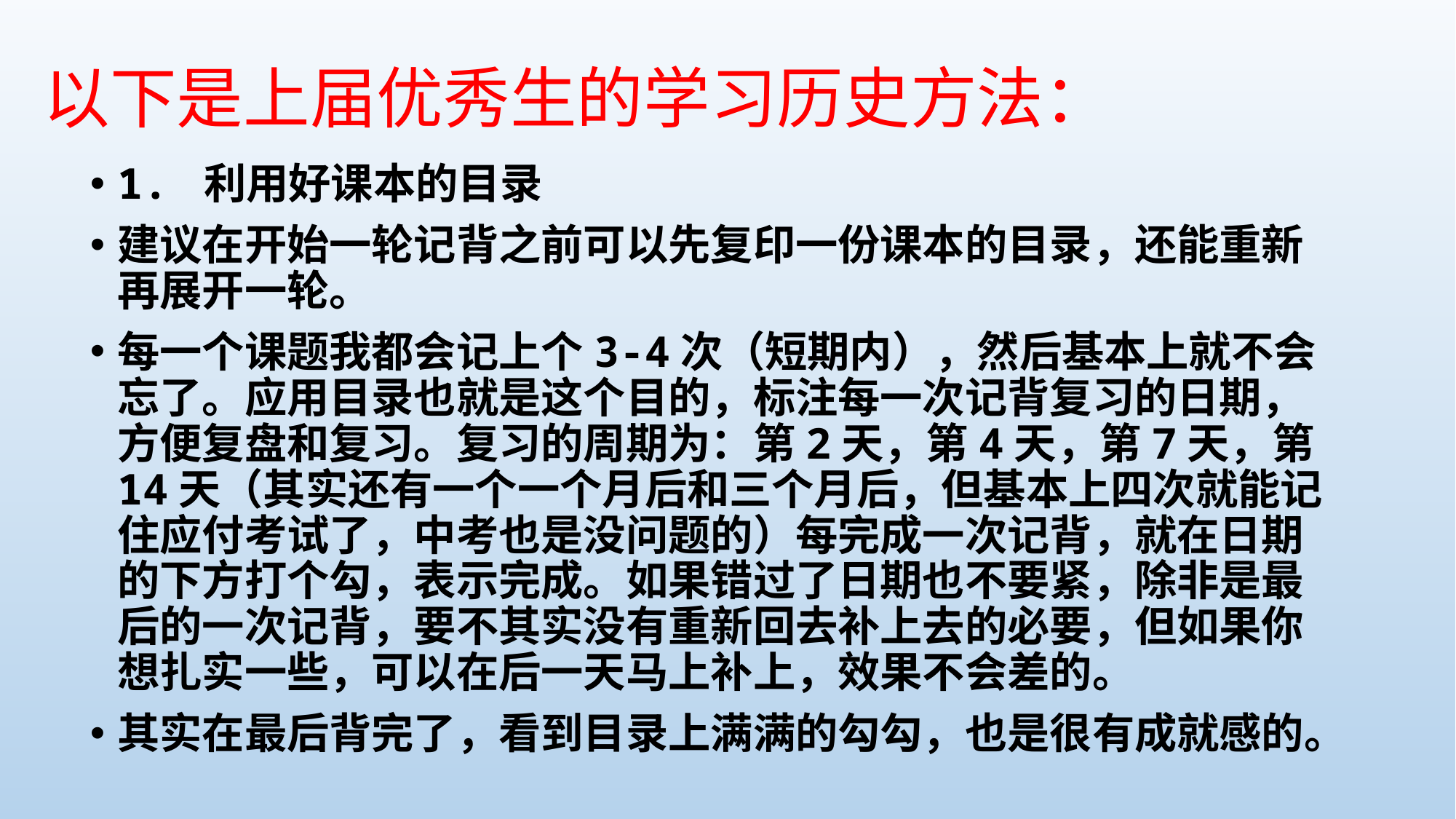

# 以下是上届优秀生的学习历史方法：
1. 利用好课本的目录
建议在开始一轮记背之前可以先复印一份课本的目录，还能重新再展开一轮。
每一个课题我都会记上个3-4次（短期内），然后基本上就不会忘了。应用目录也就是这个目的，标注每一次记背复习的日期，方便复盘和复习。复习的周期为：第2天，第4天，第7天，第14天（其实还有一个一个月后和三个月后，但基本上四次就能记住应付考试了，中考也是没问题的）每完成一次记背，就在日期的下方打个勾，表示完成。如果错过了日期也不要紧，除非是最后的一次记背，要不其实没有重新回去补上去的必要，但如果你想扎实一些，可以在后一天马上补上，效果不会差的。
其实在最后背完了，看到目录上满满的勾勾，也是很有成就感的。